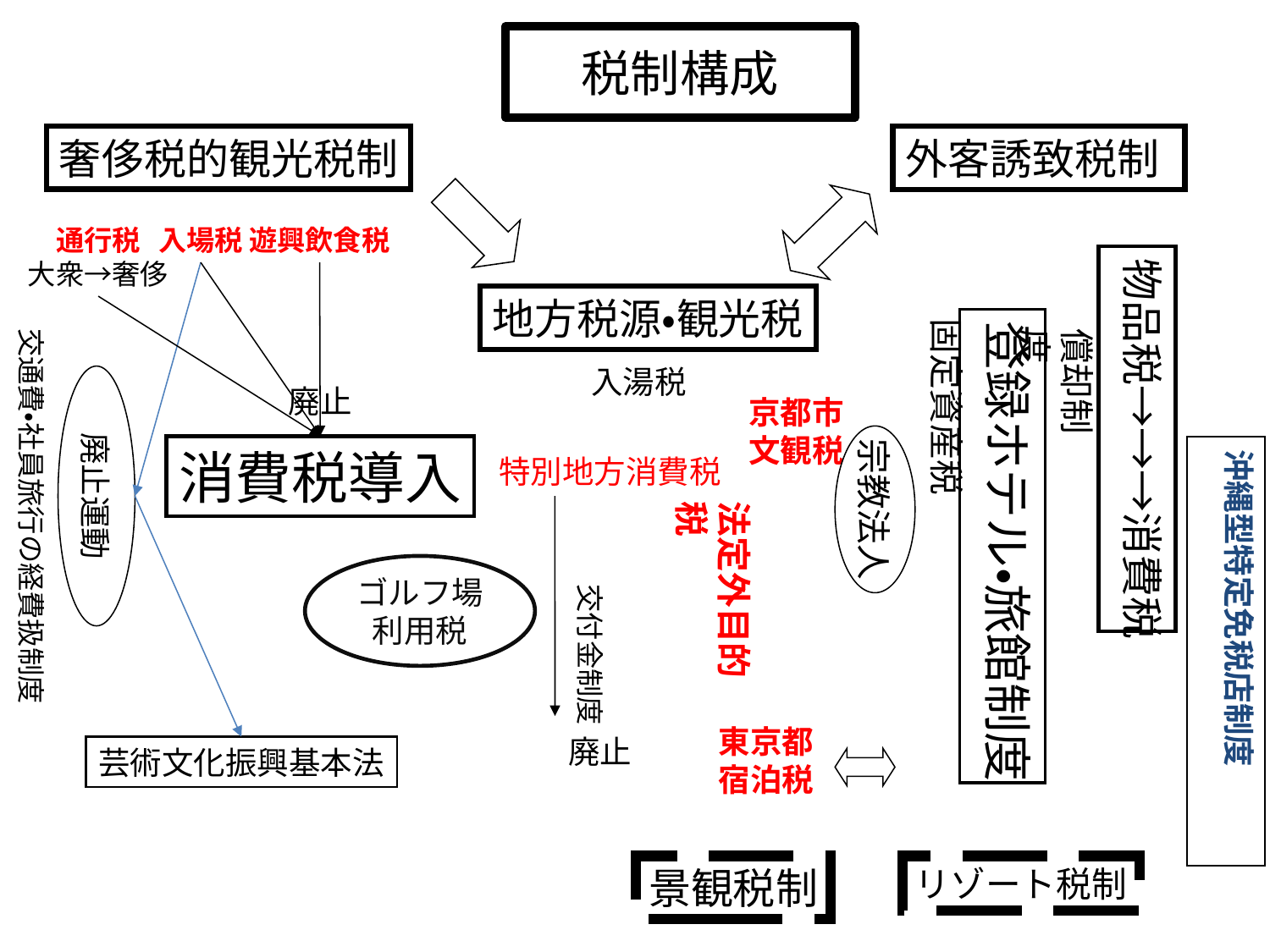

# 税制構成
奢侈税的観光税制
外客誘致税制

通行税
大衆→奢侈
入場税
遊興飲食税
物品税→→→消費税
地方税源・観光税
固定資産税
登録ホテル・旅館制度
交通費・社員旅行の経費扱制度
償却制度
入湯税
廃止運動
廃止
京都市
文観税
宗教法人
消費税導入
沖縄型特定免税店制度
特別地方消費税
法定外目的税

ゴルフ場利用税
交付金制度
東京都
宿泊税
廃止
芸術文化振興基本法

景観税制
リゾート税制